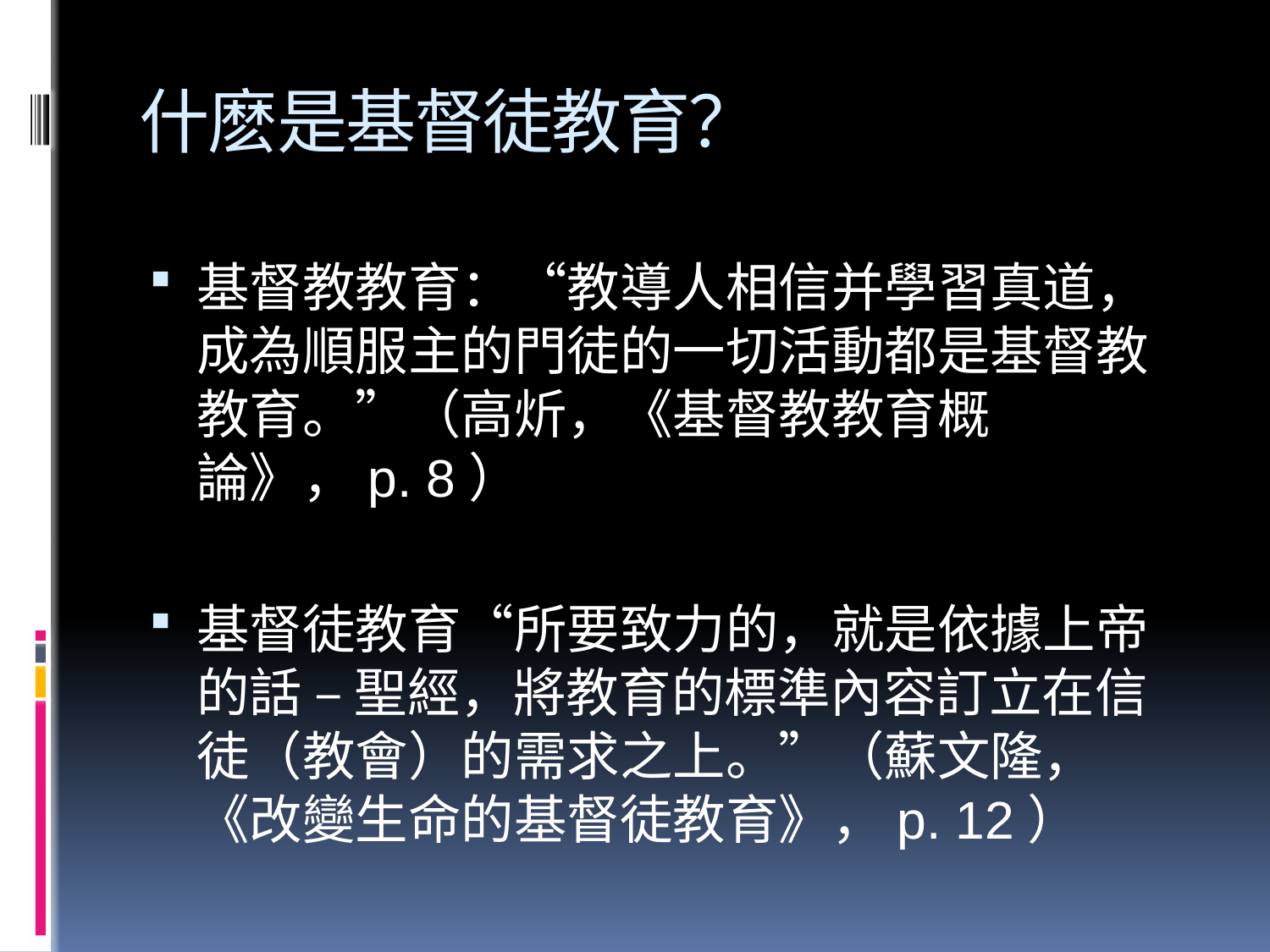

# 什麽是基督徒教育？
基督教教育：“教導人相信并學習真道，成為順服主的門徒的一切活動都是基督教教育。”（高炘，《基督教教育概論》，p. 8）

基督徒教育“所要致力的，就是依據上帝的話 – 聖經，將教育的標準內容訂立在信徒（教會）的需求之上。”（蘇文隆，《改變生命的基督徒教育》，p. 12）